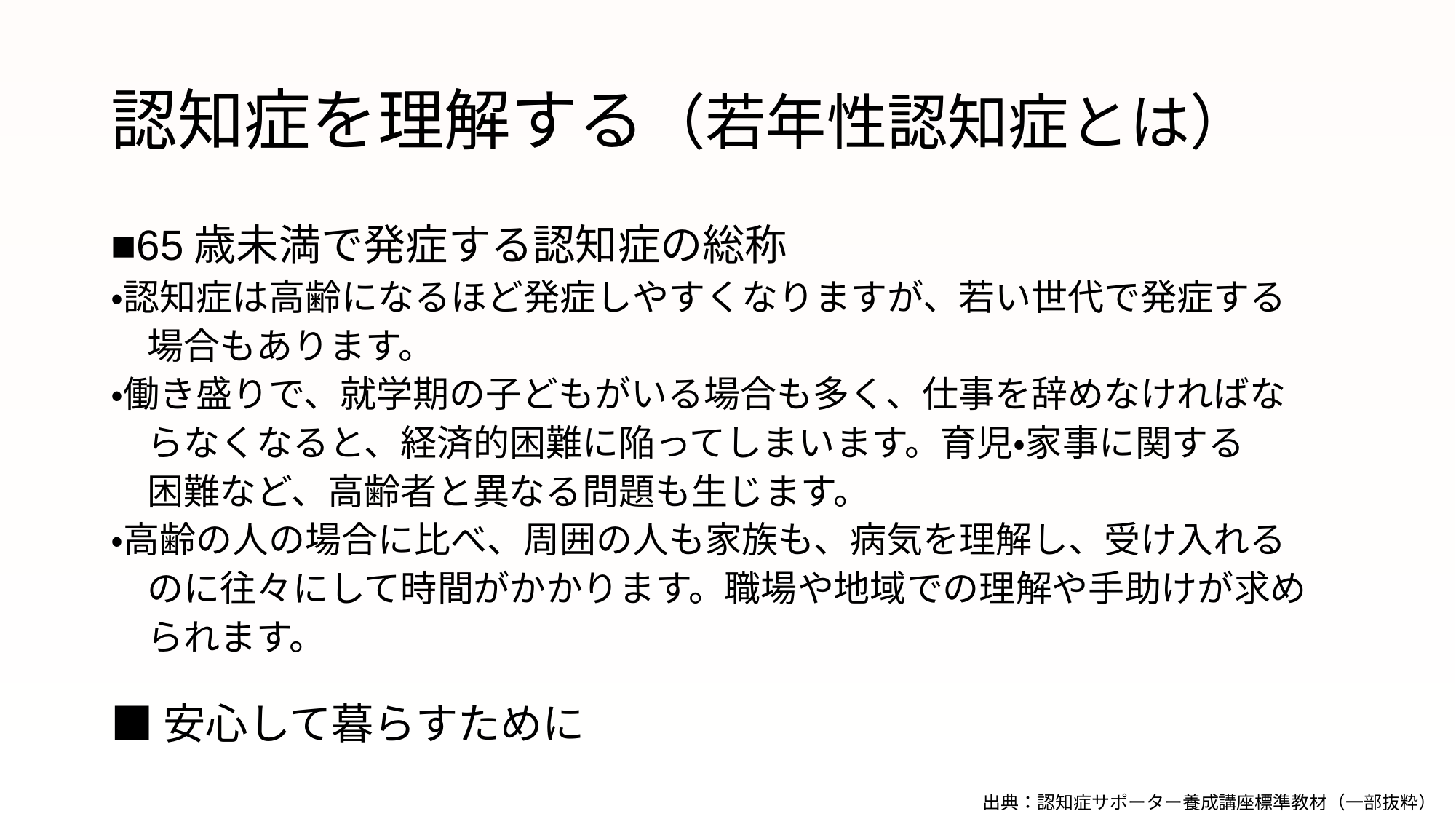

# 認知症を理解する（若年性認知症とは）
■65歳未満で発症する認知症の総称
・認知症は高齢になるほど発症しやすくなりますが、若い世代で発症する
　場合もあります。
・働き盛りで、就学期の子どもがいる場合も多く、仕事を辞めなければな
　らなくなると、経済的困難に陥ってしまいます。育児・家事に関する
　困難など、高齢者と異なる問題も生じます。
・高齢の人の場合に比べ、周囲の人も家族も、病気を理解し、受け入れる
　のに往々にして時間がかかります。職場や地域での理解や手助けが求め
　られます。

■安心して暮らすために

出典：認知症サポーター養成講座標準教材（一部抜粋）